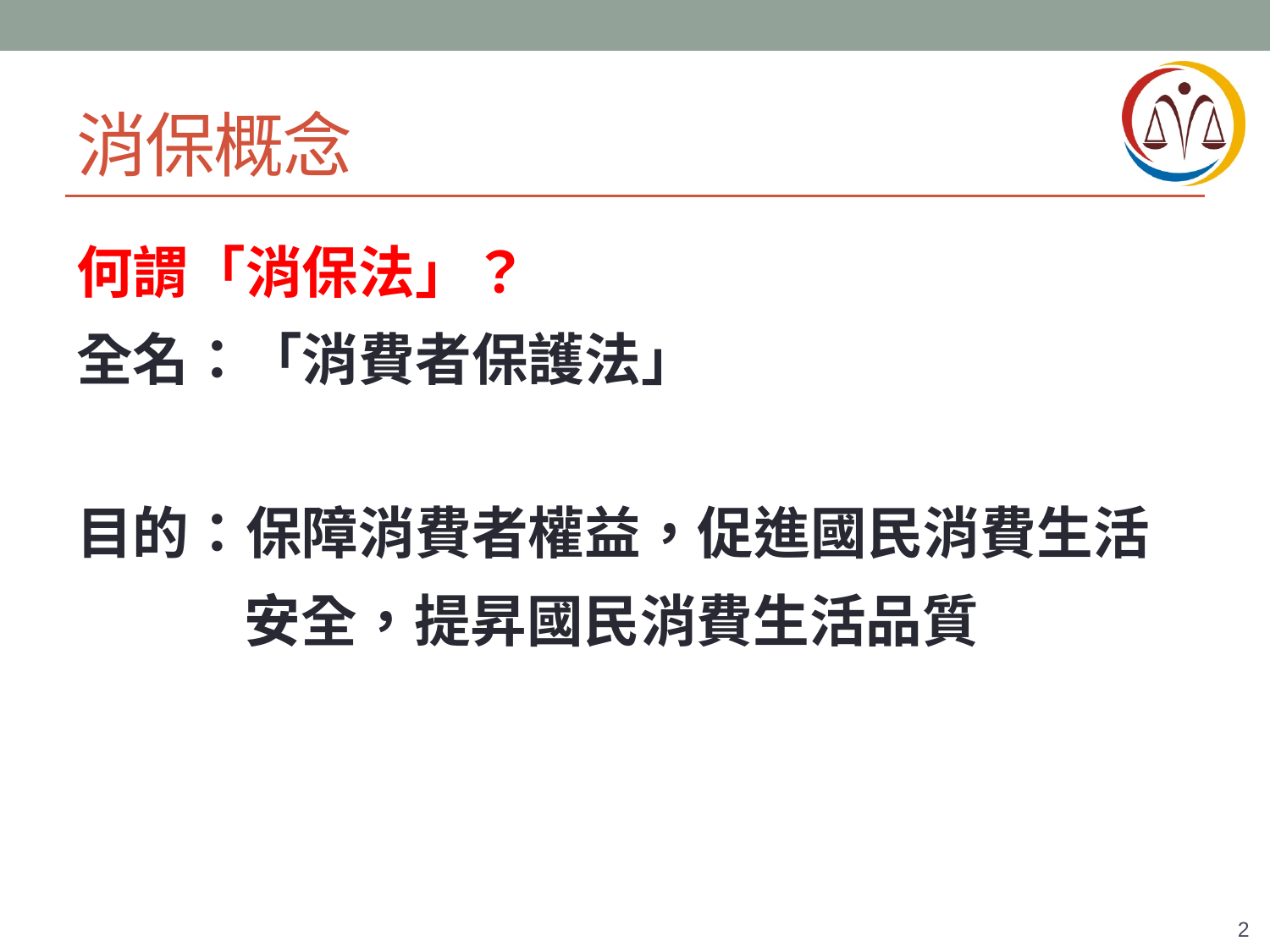

# 消保概念
何謂「消保法」？
全名：「消費者保護法」

目的：保障消費者權益，促進國民消費生活
            安全，提昇國民消費生活品質
2